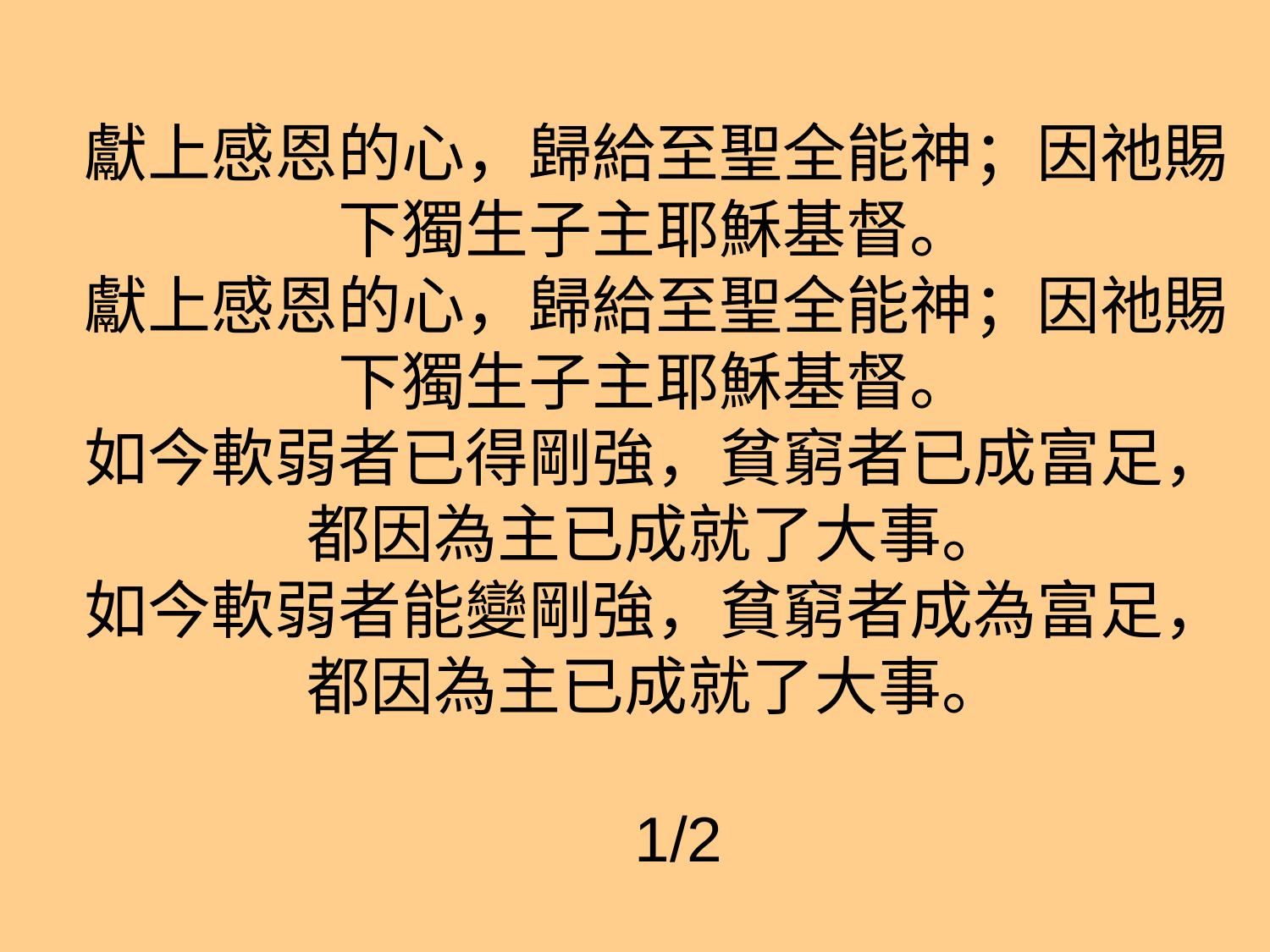

# 獻上感恩的心，歸給至聖全能神；因祂賜下獨生子主耶穌基督。
獻上感恩的心，歸給至聖全能神；因祂賜下獨生子主耶穌基督。
如今軟弱者已得剛強，貧窮者已成富足，
都因為主已成就了大事。
如今軟弱者能變剛強，貧窮者成為富足，
都因為主已成就了大事。

                                 1/2